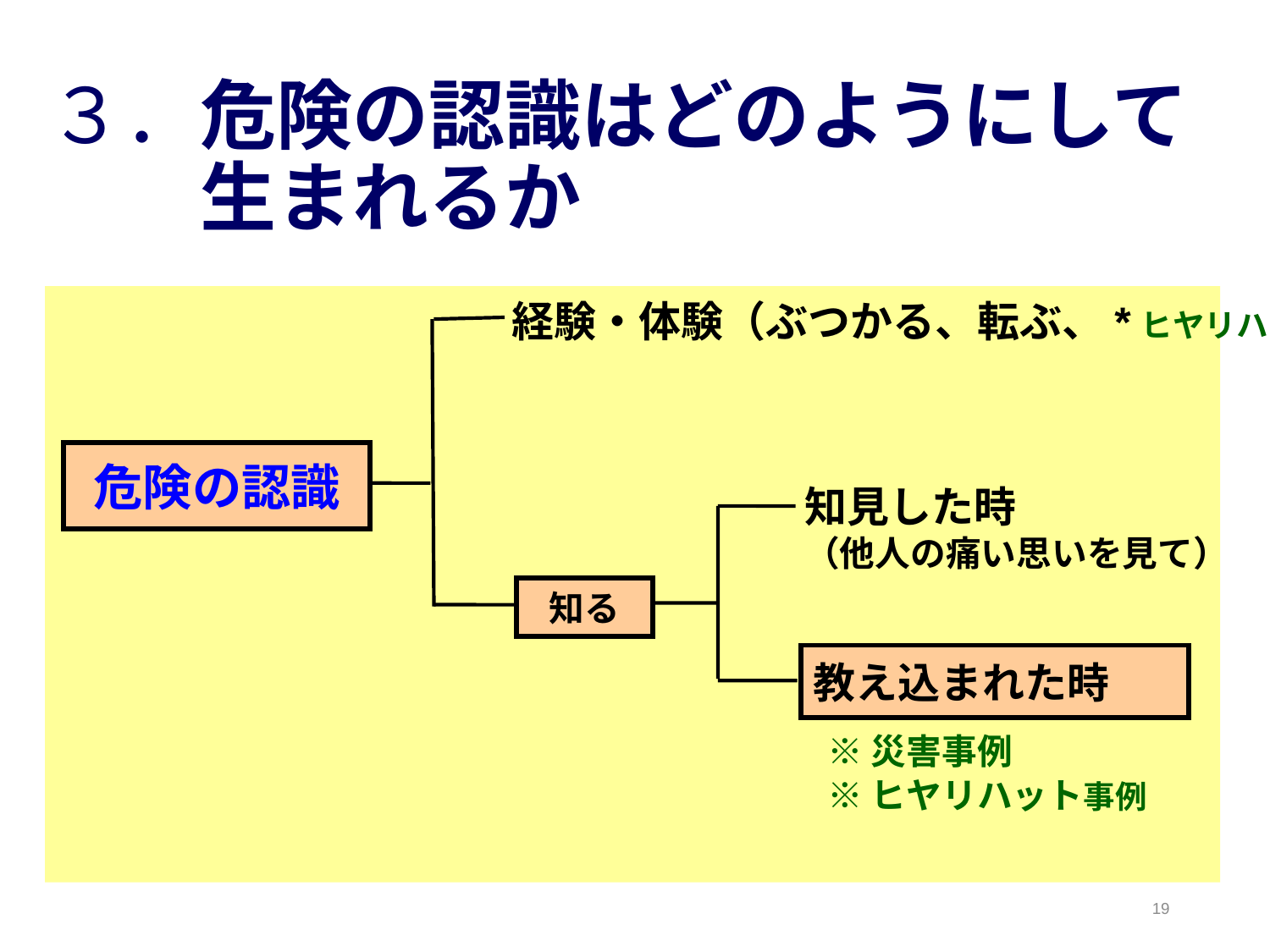

# ３．危険の認識はどのようにして 　　生まれるか

経験・体験（ぶつかる、転ぶ、*ヒヤリハット）

危険の認識
知見した時
（他人の痛い思いを見て）

知る

教え込まれた時

※災害事例
※ヒヤリハット事例
19